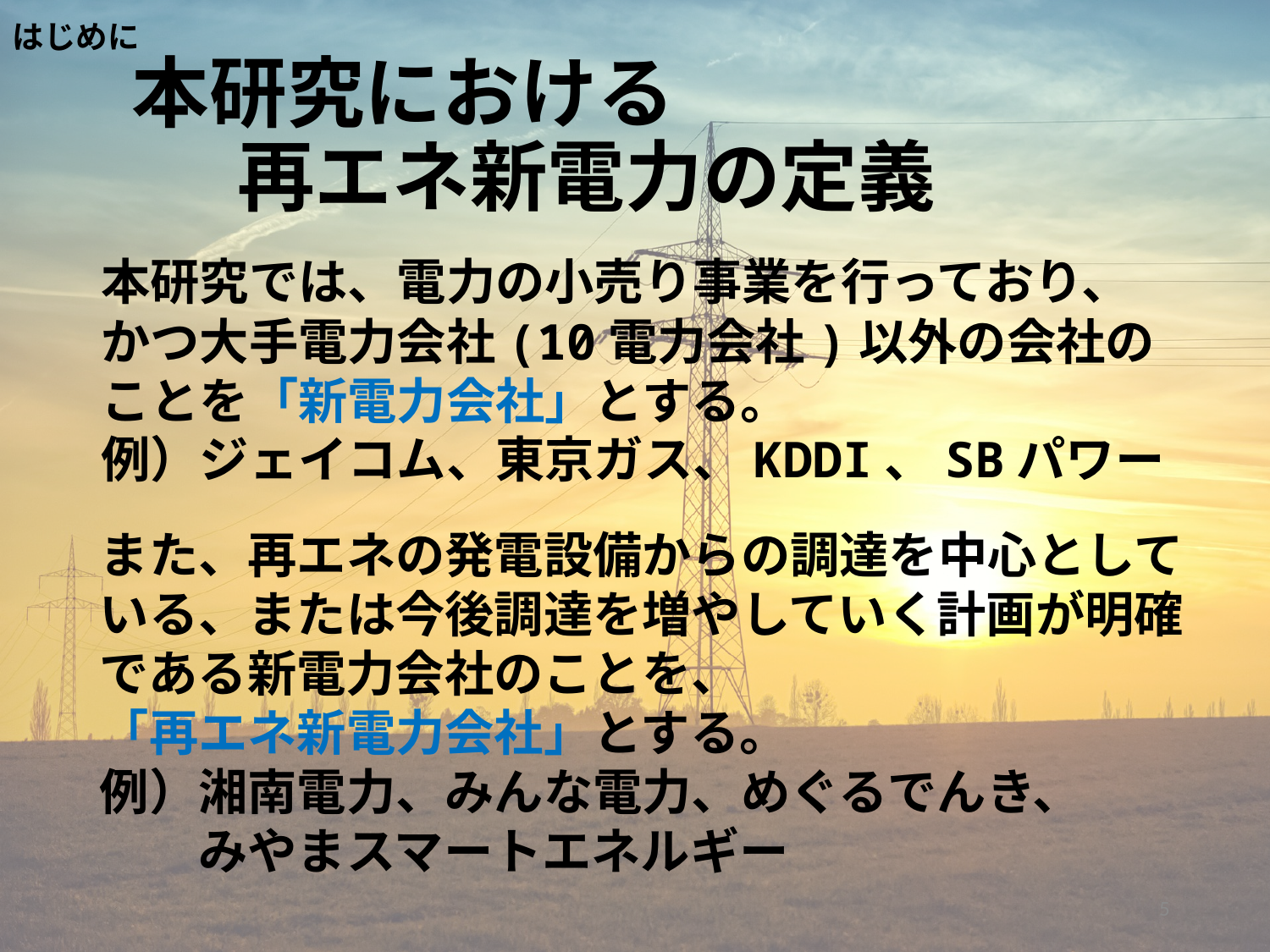

はじめに
# 本研究における 再エネ新電力の定義
本研究では、電力の小売り事業を行っており、かつ大手電力会社(10電力会社)以外の会社のことを「新電力会社」とする。
例）ジェイコム、東京ガス、KDDI、SBパワー

また、再エネの発電設備からの調達を中心としている、または今後調達を増やしていく計画が明確である新電力会社のことを、
「再エネ新電力会社」とする。
例）湘南電力、みんな電力、めぐるでんき、
　　みやまスマートエネルギー

5